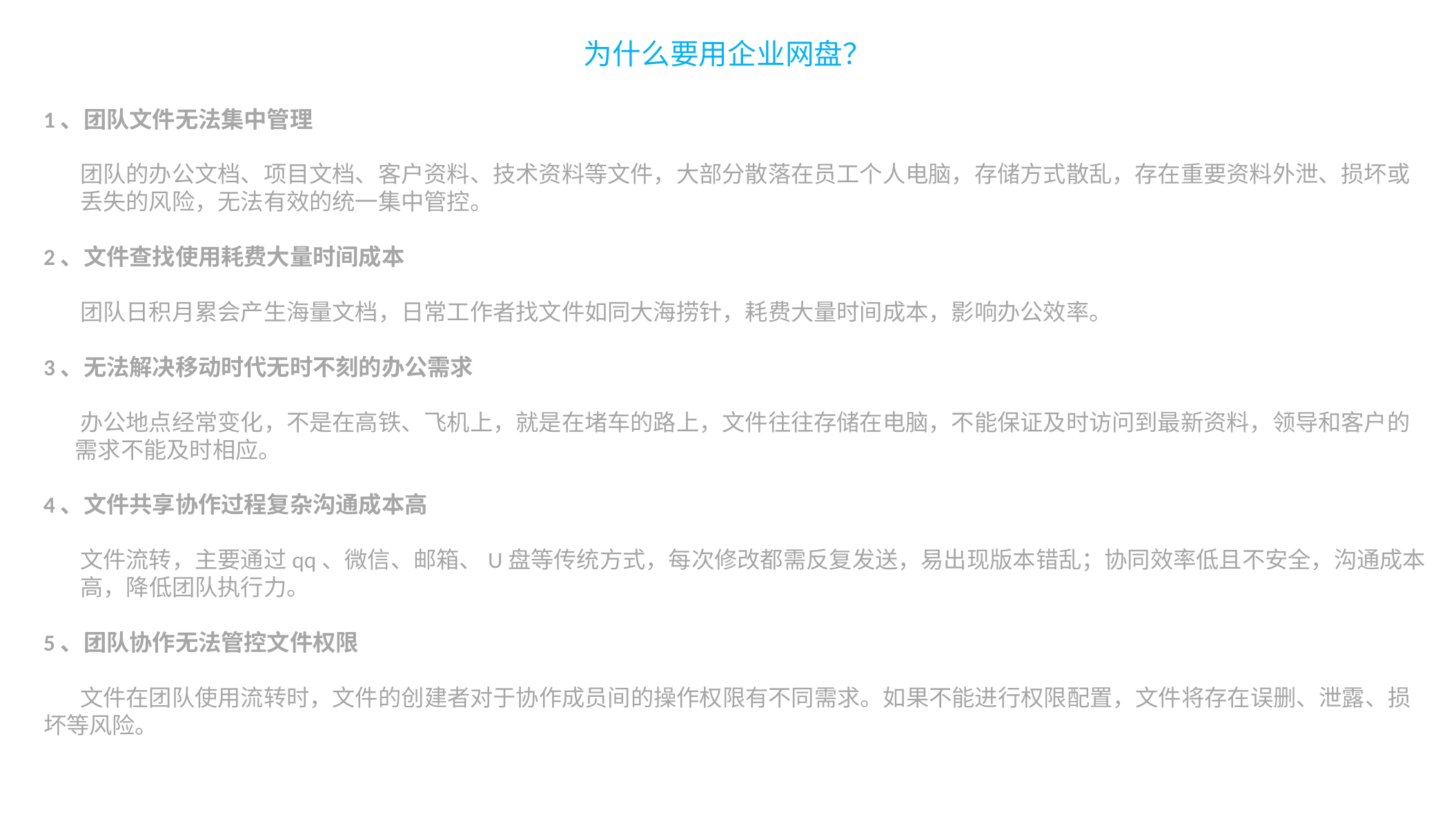

为什么要用企业网盘？
1、团队文件无法集中管理

      团队的办公文档、项目文档、客户资料、技术资料等文件，大部分散落在员工个人电脑，存储方式散乱，存在重要资料外泄、损坏或
      丢失的风险，无法有效的统一集中管控。

2、文件查找使用耗费大量时间成本

      团队日积月累会产生海量文档，日常工作者找文件如同大海捞针，耗费大量时间成本，影响办公效率。

3、无法解决移动时代无时不刻的办公需求

      办公地点经常变化，不是在高铁、飞机上，就是在堵车的路上，文件往往存储在电脑，不能保证及时访问到最新资料，领导和客户的
     需求不能及时相应。

4、文件共享协作过程复杂沟通成本高

      文件流转，主要通过qq、微信、邮箱、U盘等传统方式，每次修改都需反复发送，易出现版本错乱；协同效率低且不安全，沟通成本
      高，降低团队执行力。

5、团队协作无法管控文件权限

      文件在团队使用流转时，文件的创建者对于协作成员间的操作权限有不同需求。如果不能进行权限配置，文件将存在误删、泄露、损
坏等风险。